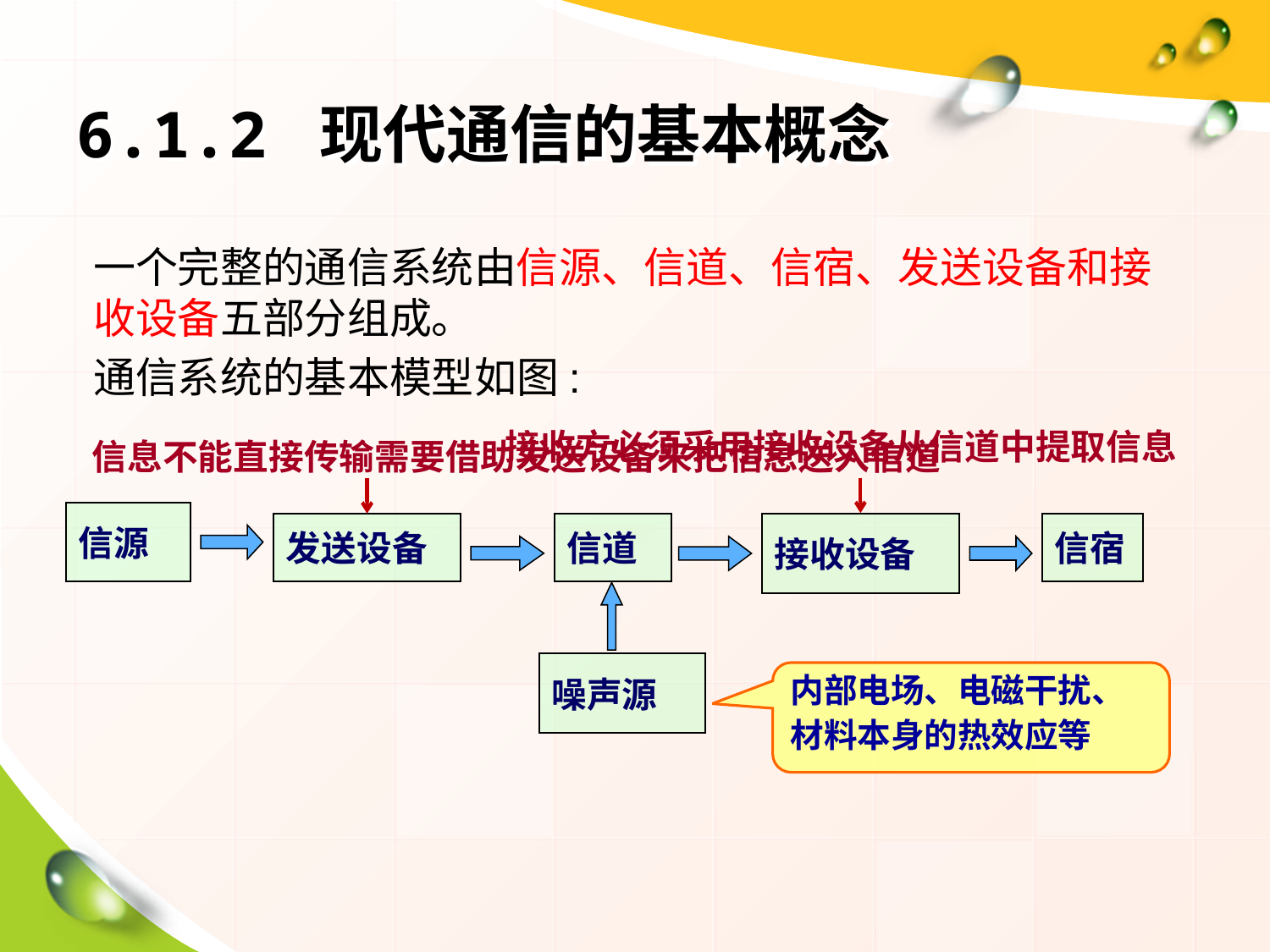

6.1.2 现代通信的基本概念
一个完整的通信系统由信源、信道、信宿、发送设备和接收设备五部分组成。
通信系统的基本模型如图:
信息不能直接传输需要借助发送设备来把信息送入信道
接收方必须采用接收设备从信道中提取信息
信源
发送设备
信道
接收设备

信宿

噪声源
内部电场、电磁干扰、
材料本身的热效应等